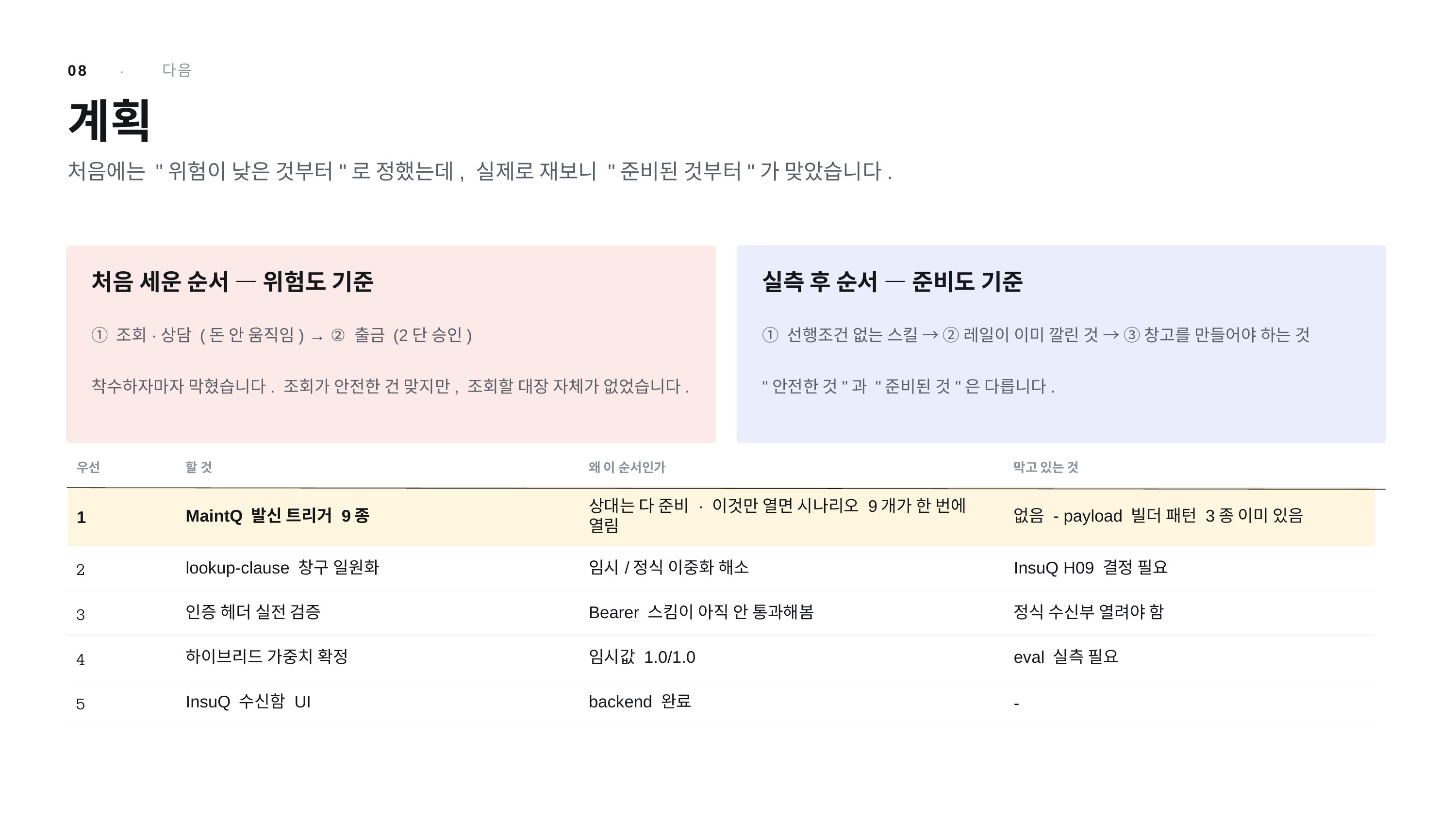

08   ·   다음
계획
처음에는 "위험이 낮은 것부터"로 정했는데, 실제로 재보니 "준비된 것부터"가 맞았습니다.

처음 세운 순서 — 위험도 기준
실측 후 순서 — 준비도 기준
① 조회·상담 (돈 안 움직임) → ② 출금 (2단 승인)

착수하자마자 막혔습니다. 조회가 안전한 건 맞지만, 조회할 대장 자체가 없었습니다.
① 선행조건 없는 스킬 → ② 레일이 이미 깔린 것 → ③ 창고를 만들어야 하는 것

"안전한 것"과 "준비된 것"은 다릅니다.
| 우선 | 할 것 | 왜 이 순서인가 | 막고 있는 것 |
| --- | --- | --- | --- |
| 1 | MaintQ 발신 트리거 9종 | 상대는 다 준비 · 이것만 열면 시나리오 9개가 한 번에 열림 | 없음 - payload 빌더 패턴 3종 이미 있음 |
| 2 | lookup-clause 창구 일원화 | 임시/정식 이중화 해소 | InsuQ H09 결정 필요 |
| 3 | 인증 헤더 실전 검증 | Bearer 스킴이 아직 안 통과해봄 | 정식 수신부 열려야 함 |
| 4 | 하이브리드 가중치 확정 | 임시값 1.0/1.0 | eval 실측 필요 |
| 5 | InsuQ 수신함 UI | backend 완료 | - |